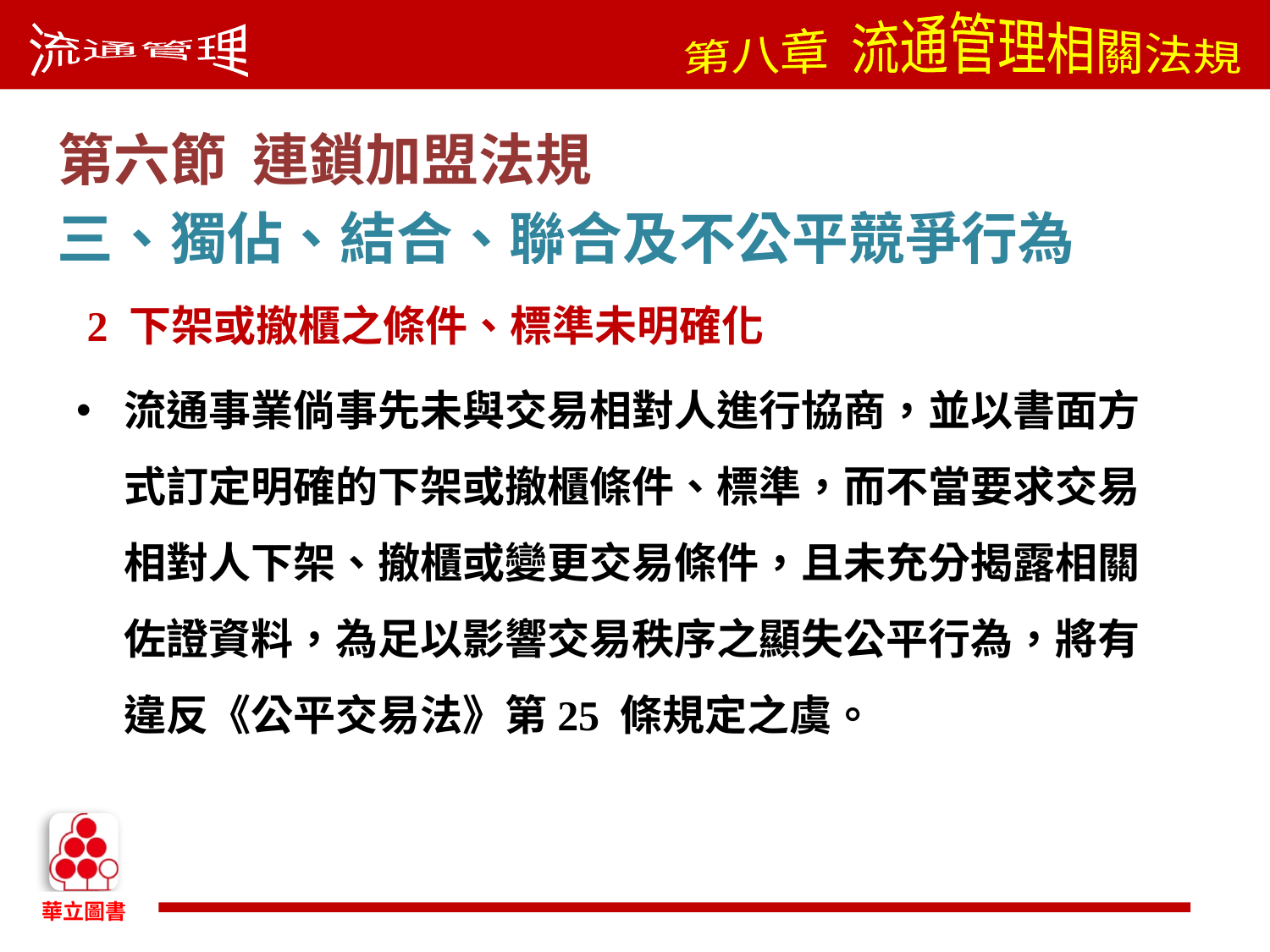

第六節  連鎖加盟法規
三、獨佔、結合、聯合及不公平競爭行為
 2 下架或撤櫃之條件、標準未明確化
流通事業倘事先未與交易相對人進行協商，並以書面方式訂定明確的下架或撤櫃條件、標準，而不當要求交易相對人下架、撤櫃或變更交易條件，且未充分揭露相關佐證資料，為足以影響交易秩序之顯失公平行為，將有違反《公平交易法》第25 條規定之虞。